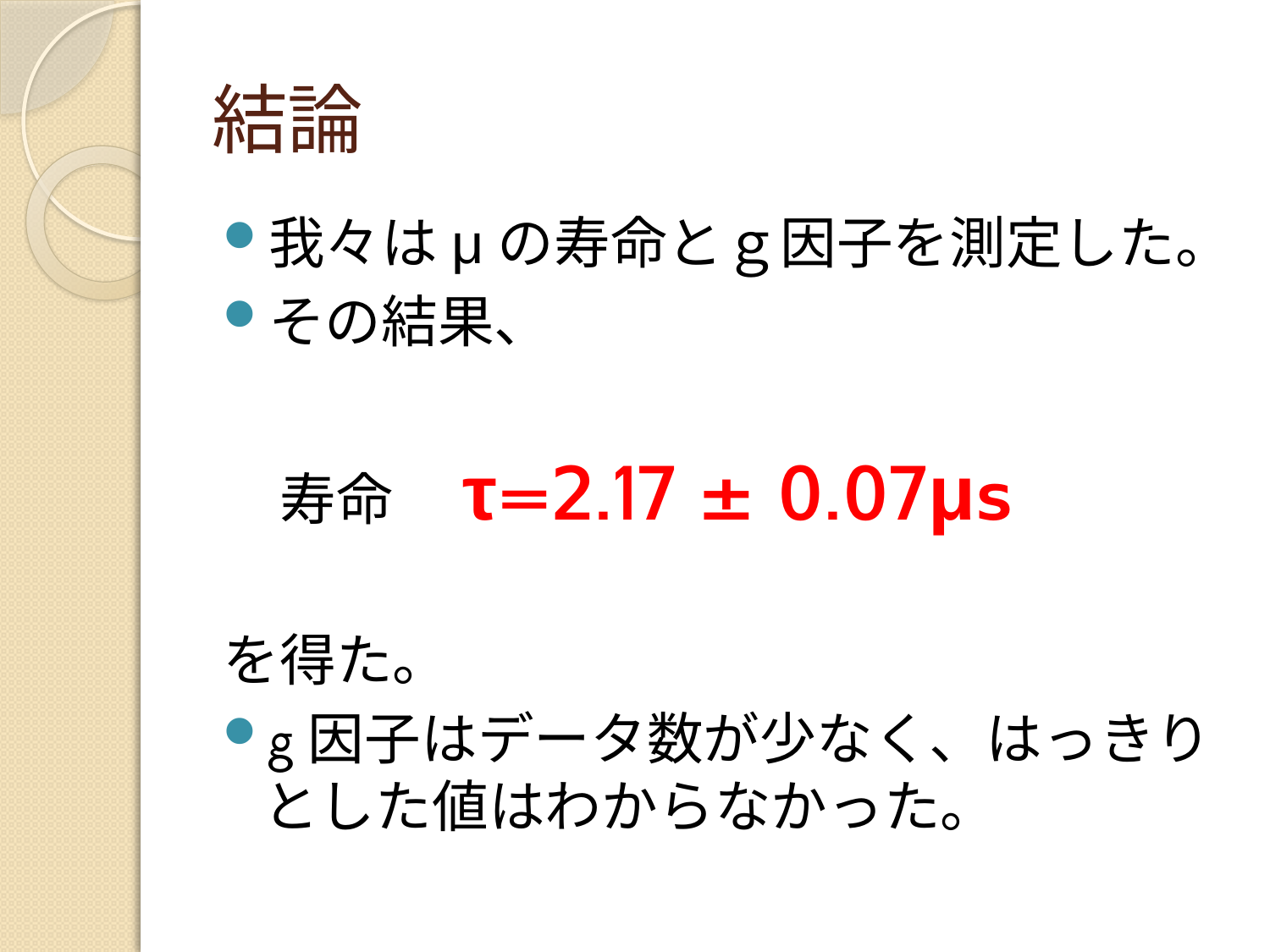

# 結論
我々はμの寿命とｇ因子を測定した。
その結果、

　寿命　τ=2.17 ± 0.07μs

を得た。
g因子はデータ数が少なく、はっきりとした値はわからなかった。